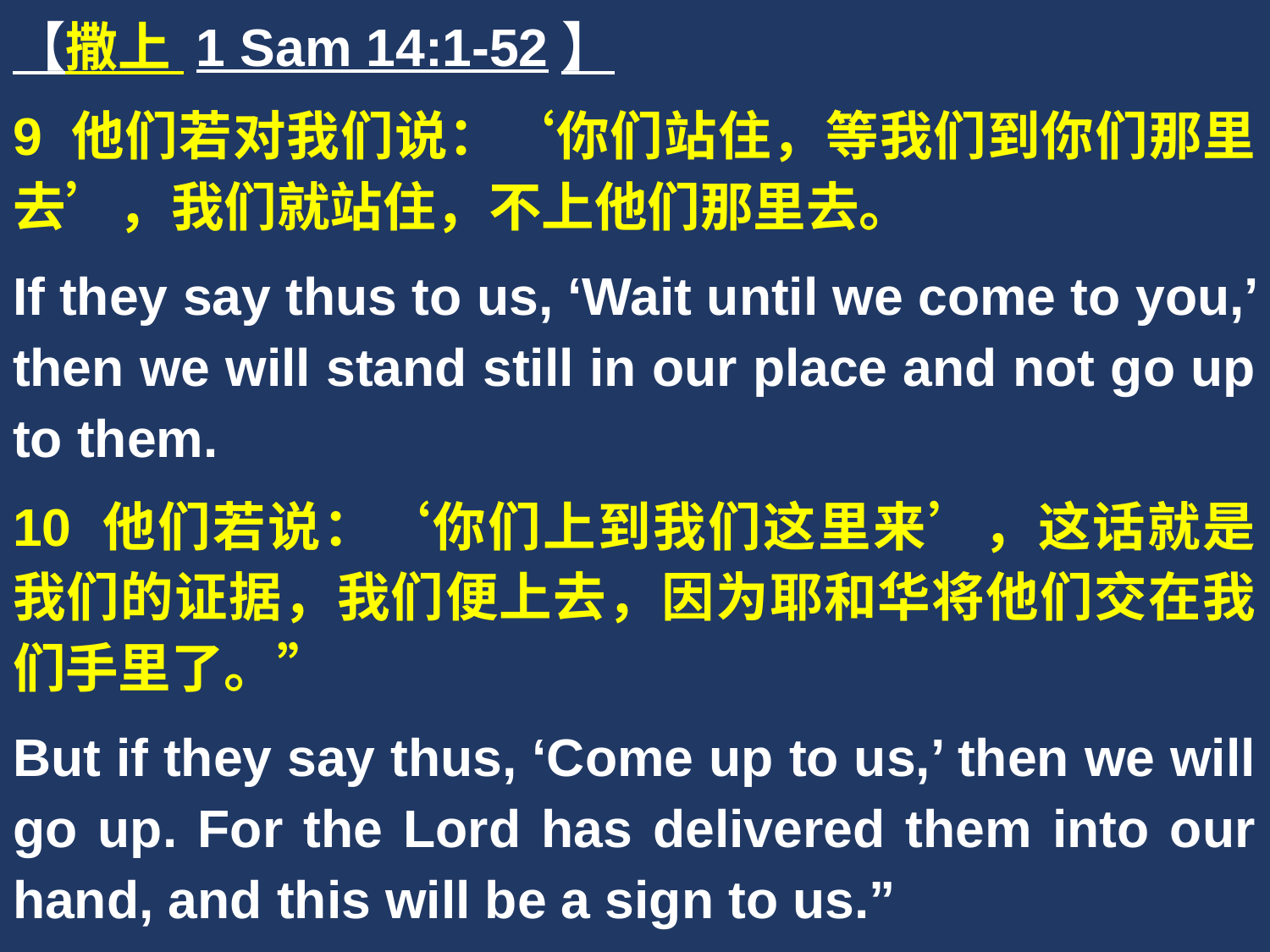

【撒上 1 Sam 14:1-52】
9 他们若对我们说：‘你们站住，等我们到你们那里去’，我们就站住，不上他们那里去。
If they say thus to us, ‘Wait until we come to you,’ then we will stand still in our place and not go up to them.
10 他们若说：‘你们上到我们这里来’，这话就是我们的证据，我们便上去，因为耶和华将他们交在我们手里了。”
But if they say thus, ‘Come up to us,’ then we will go up. For the Lord has delivered them into our hand, and this will be a sign to us.”